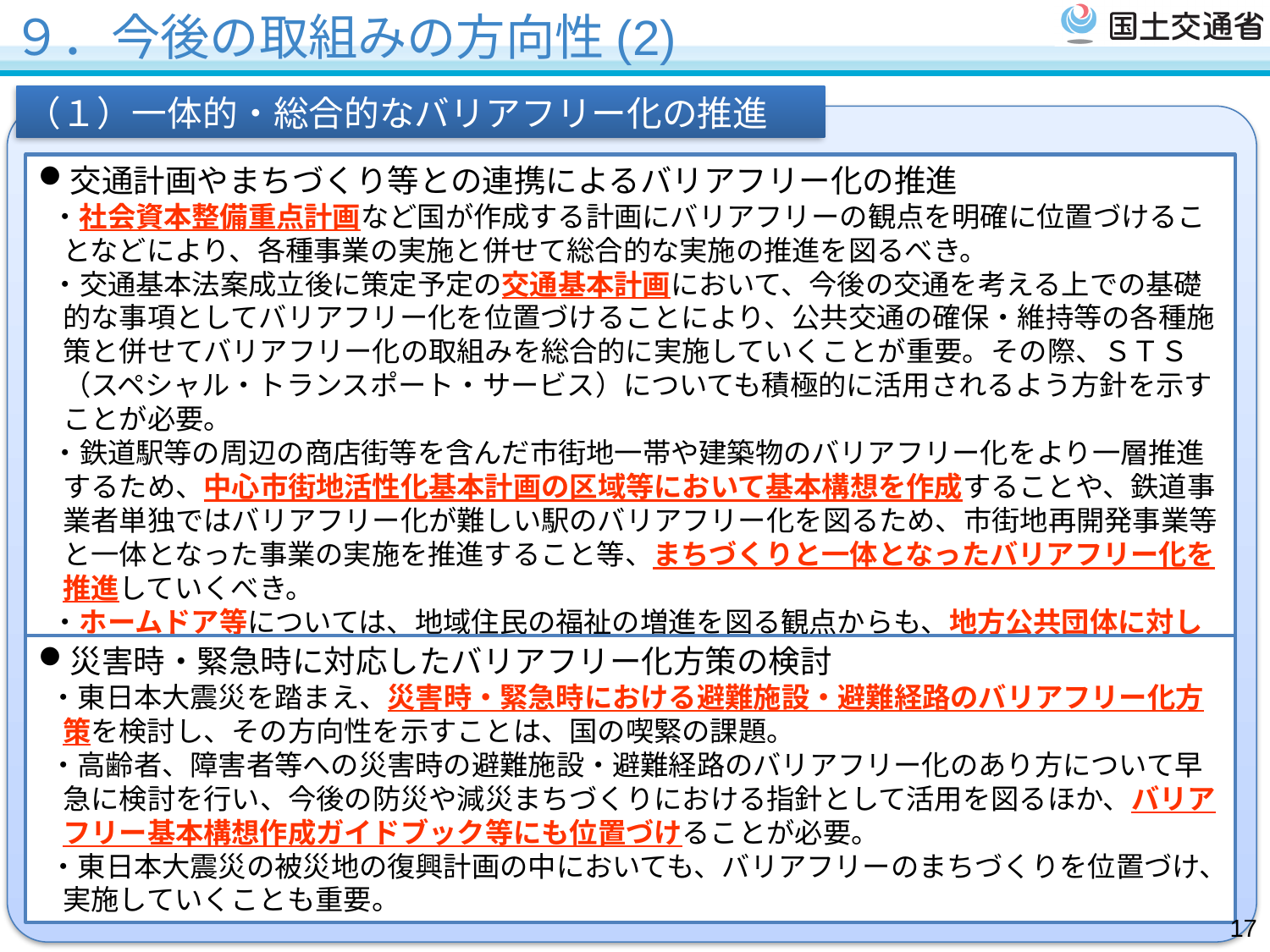

９．今後の取組みの方向性(2)
（１）一体的・総合的なバリアフリー化の推進

交通計画やまちづくり等との連携によるバリアフリー化の推進
・社会資本整備重点計画など国が作成する計画にバリアフリーの観点を明確に位置づけることなどにより、各種事業の実施と併せて総合的な実施の推進を図るべき。
・交通基本法案成立後に策定予定の交通基本計画において、今後の交通を考える上での基礎的な事項としてバリアフリー化を位置づけることにより、公共交通の確保・維持等の各種施策と併せてバリアフリー化の取組みを総合的に実施していくことが重要。その際、ＳＴＳ（スペシャル・トランスポート・サービス）についても積極的に活用されるよう方針を示すことが必要。
・鉄道駅等の周辺の商店街等を含んだ市街地一帯や建築物のバリアフリー化をより一層推進するため、中心市街地活性化基本計画の区域等において基本構想を作成することや、鉄道事業者単独ではバリアフリー化が難しい駅のバリアフリー化を図るため、市街地再開発事業等と一体となった事業の実施を推進すること等、まちづくりと一体となったバリアフリー化を推進していくべき。
・ホームドア等については、地域住民の福祉の増進を図る観点からも、地方公共団体に対して具体的な支援を前提とした取組みを求めるべき。
災害時・緊急時に対応したバリアフリー化方策の検討
・東日本大震災を踏まえ、災害時・緊急時における避難施設・避難経路のバリアフリー化方策を検討し、その方向性を示すことは、国の喫緊の課題。
・高齢者、障害者等への災害時の避難施設・避難経路のバリアフリー化のあり方について早急に検討を行い、今後の防災や減災まちづくりにおける指針として活用を図るほか、バリアフリー基本構想作成ガイドブック等にも位置づけることが必要。
・東日本大震災の被災地の復興計画の中においても、バリアフリーのまちづくりを位置づけ、実施していくことも重要。
17